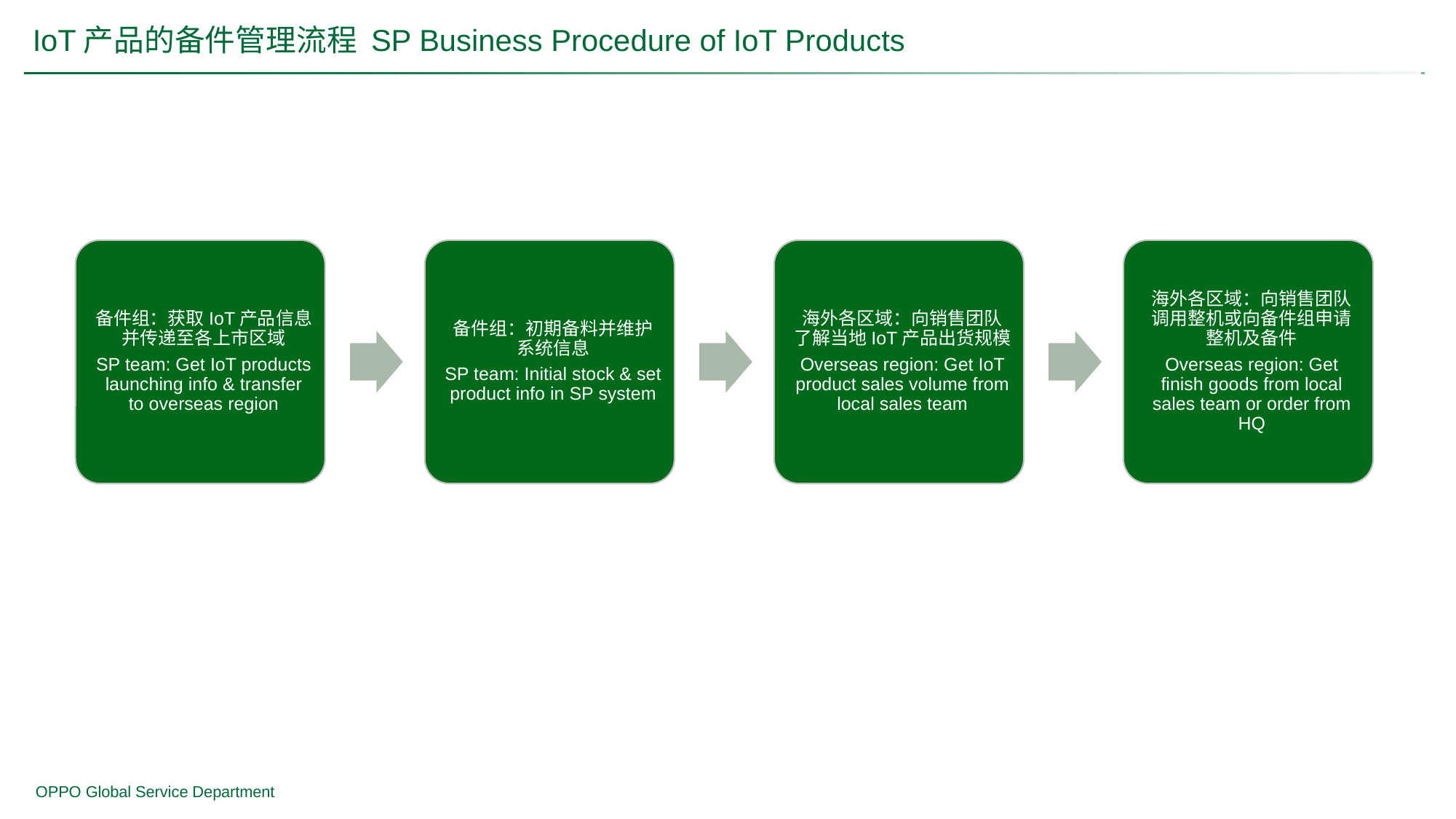

# IoT产品的备件管理流程 SP Business Procedure of IoT Products
备件组：获取IoT产品信息并传递至各上市区域
SP team: Get IoT products launching info & transfer to overseas region

备件组：初期备料并维护系统信息
SP team: Initial stock & set product info in SP system

海外各区域：向销售团队了解当地IoT产品出货规模
Overseas region: Get IoT product sales volume from local sales team

海外各区域：向销售团队调用整机或向备件组申请整机及备件
Overseas region: Get finish goods from local sales team or order from HQ